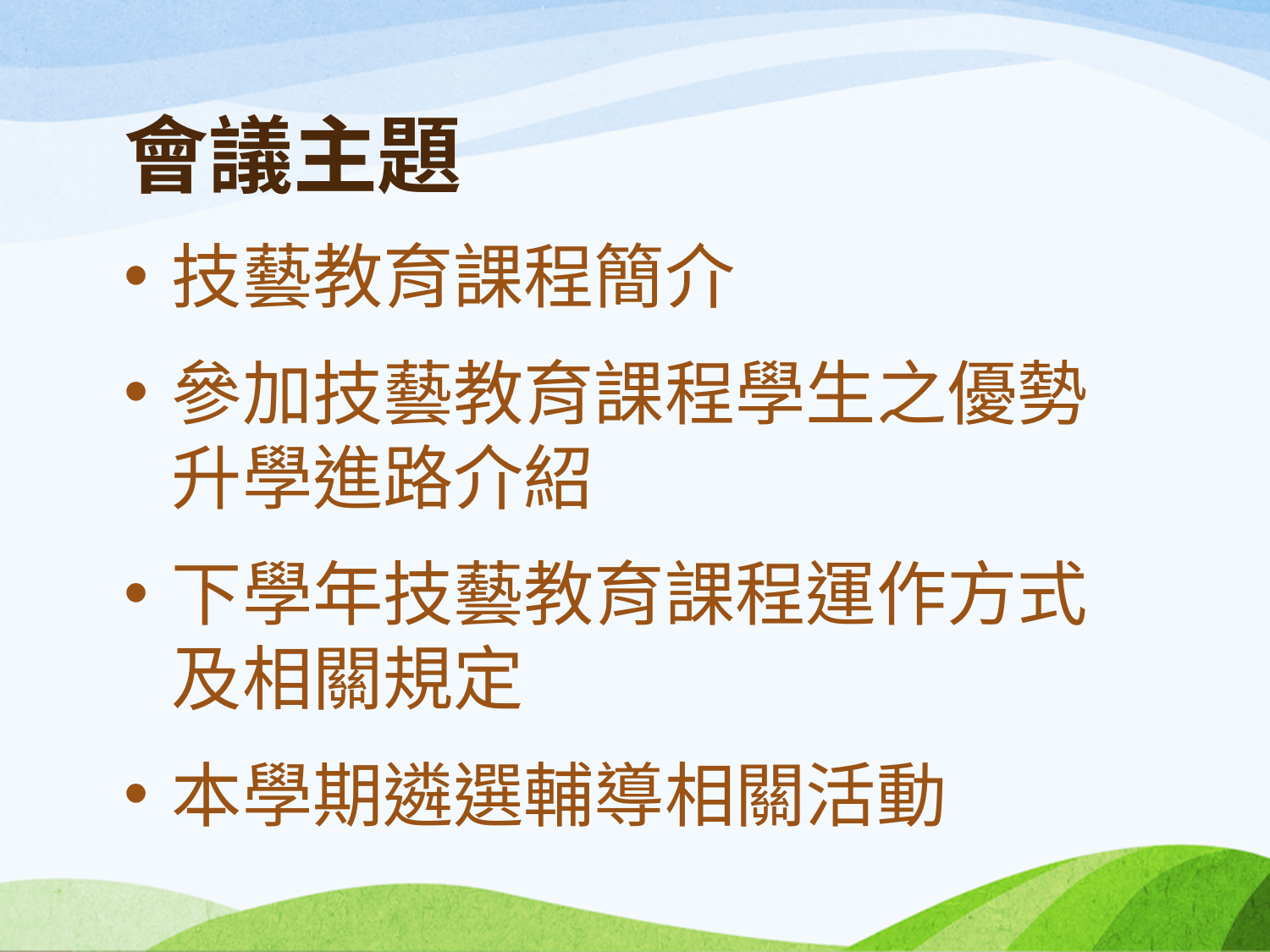

# 會議主題
技藝教育課程簡介
參加技藝教育課程學生之優勢升學進路介紹
下學年技藝教育課程運作方式及相關規定
本學期遴選輔導相關活動